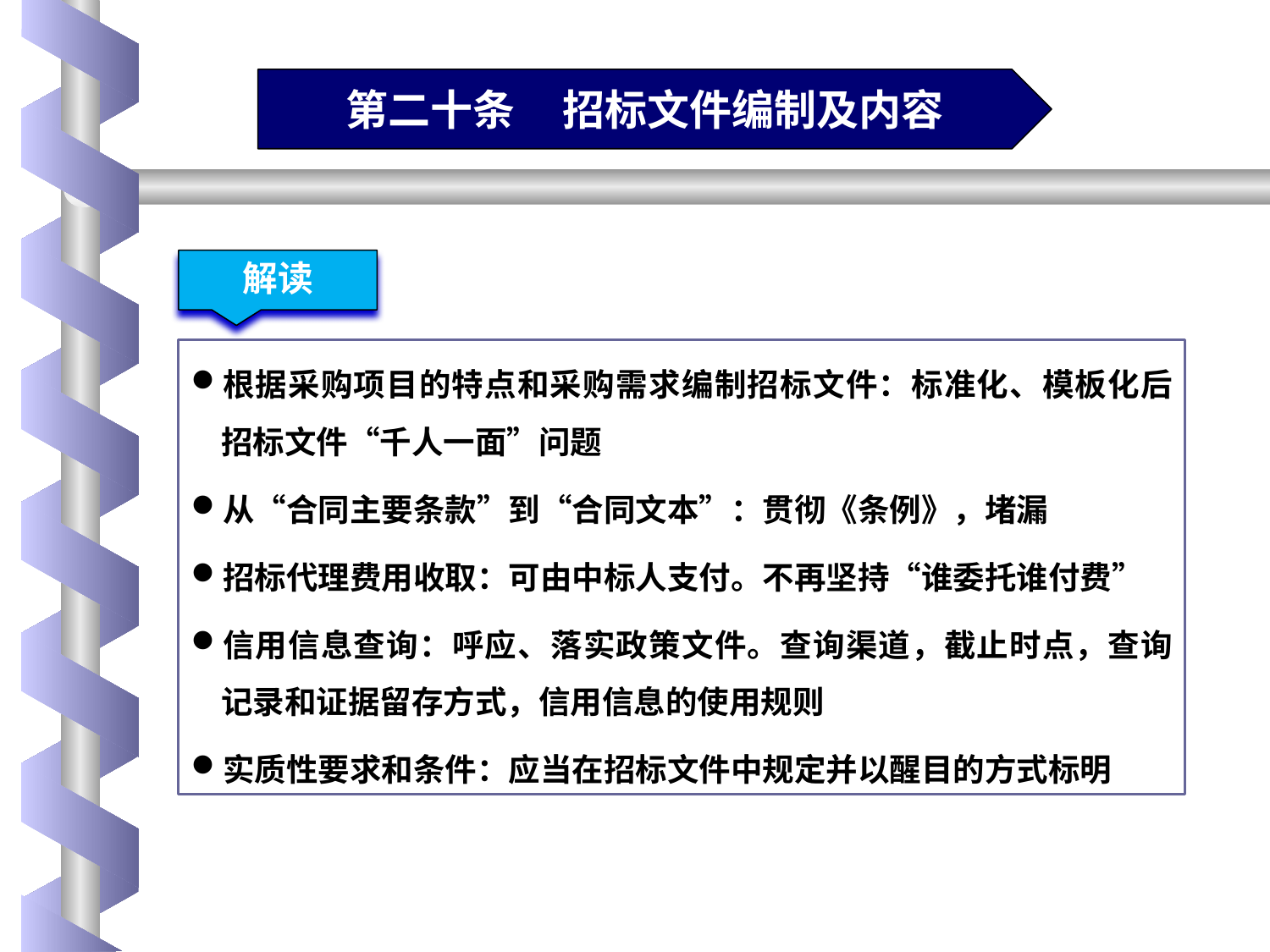

第二十条     招标文件编制及内容
解读
根据采购项目的特点和采购需求编制招标文件：标准化、模板化后招标文件“千人一面”问题
从“合同主要条款”到“合同文本”：贯彻《条例》，堵漏
招标代理费用收取：可由中标人支付。不再坚持“谁委托谁付费”
信用信息查询：呼应、落实政策文件。查询渠道，截止时点，查询记录和证据留存方式，信用信息的使用规则
实质性要求和条件：应当在招标文件中规定并以醒目的方式标明